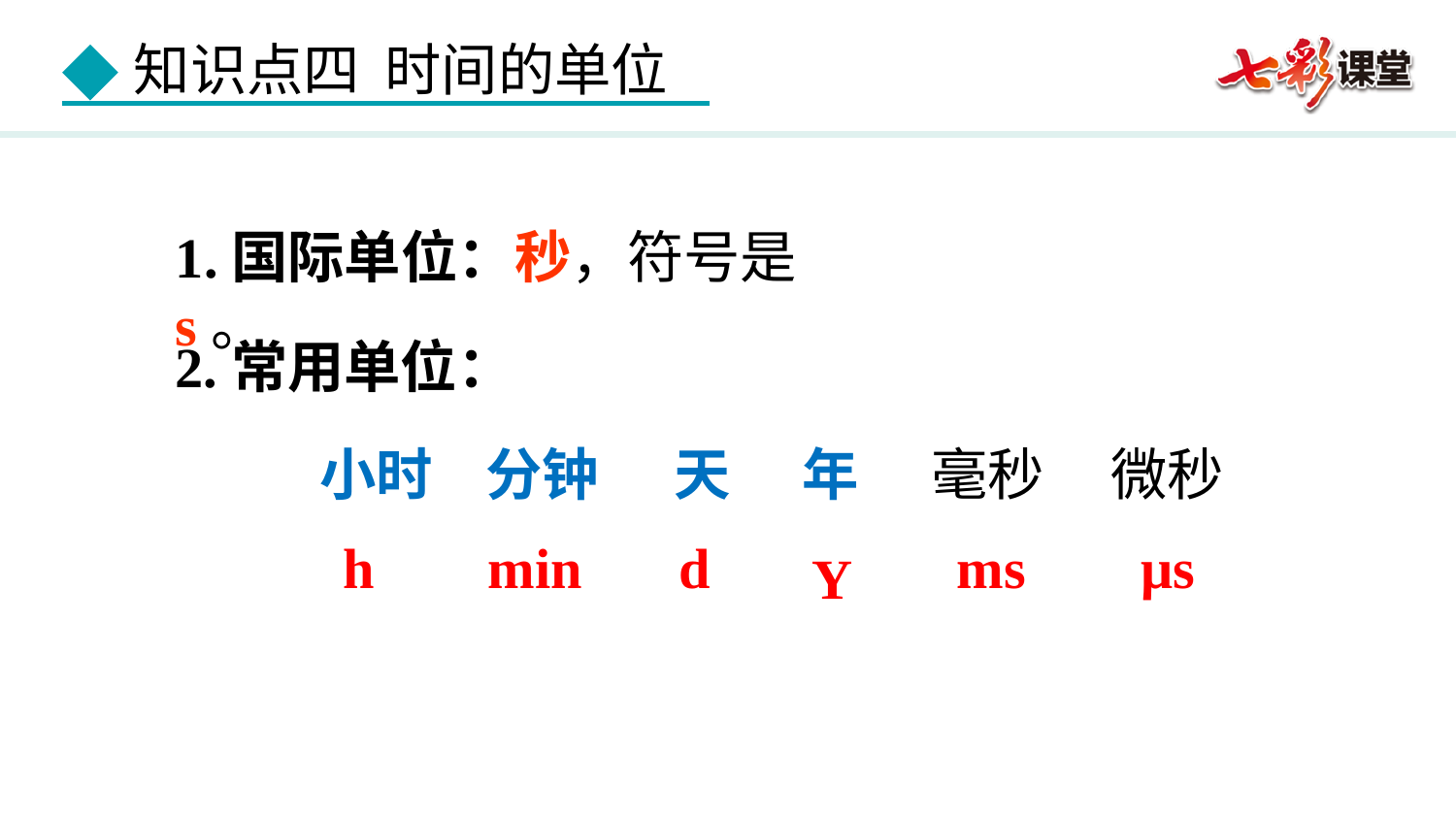

1.国际单位：秒，符号是s。
2.常用单位：
毫秒
微秒
小时
分钟
天
年
h
min
d
ms
μs
Y